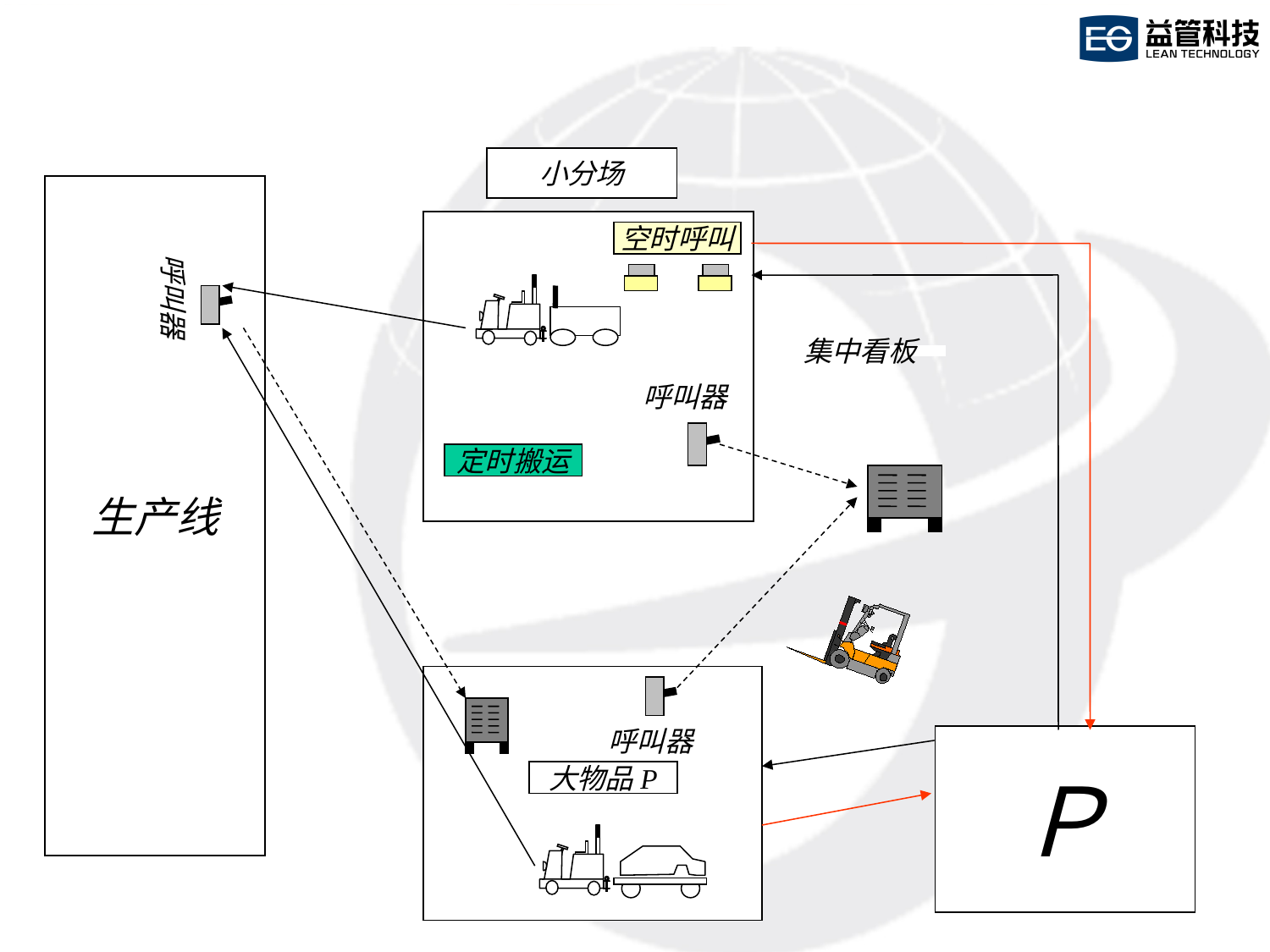

#
小分场
生产线

空时呼叫

呼叫器

集中看板
呼叫器

定时搬运

Ｐ
呼叫器

大物品P